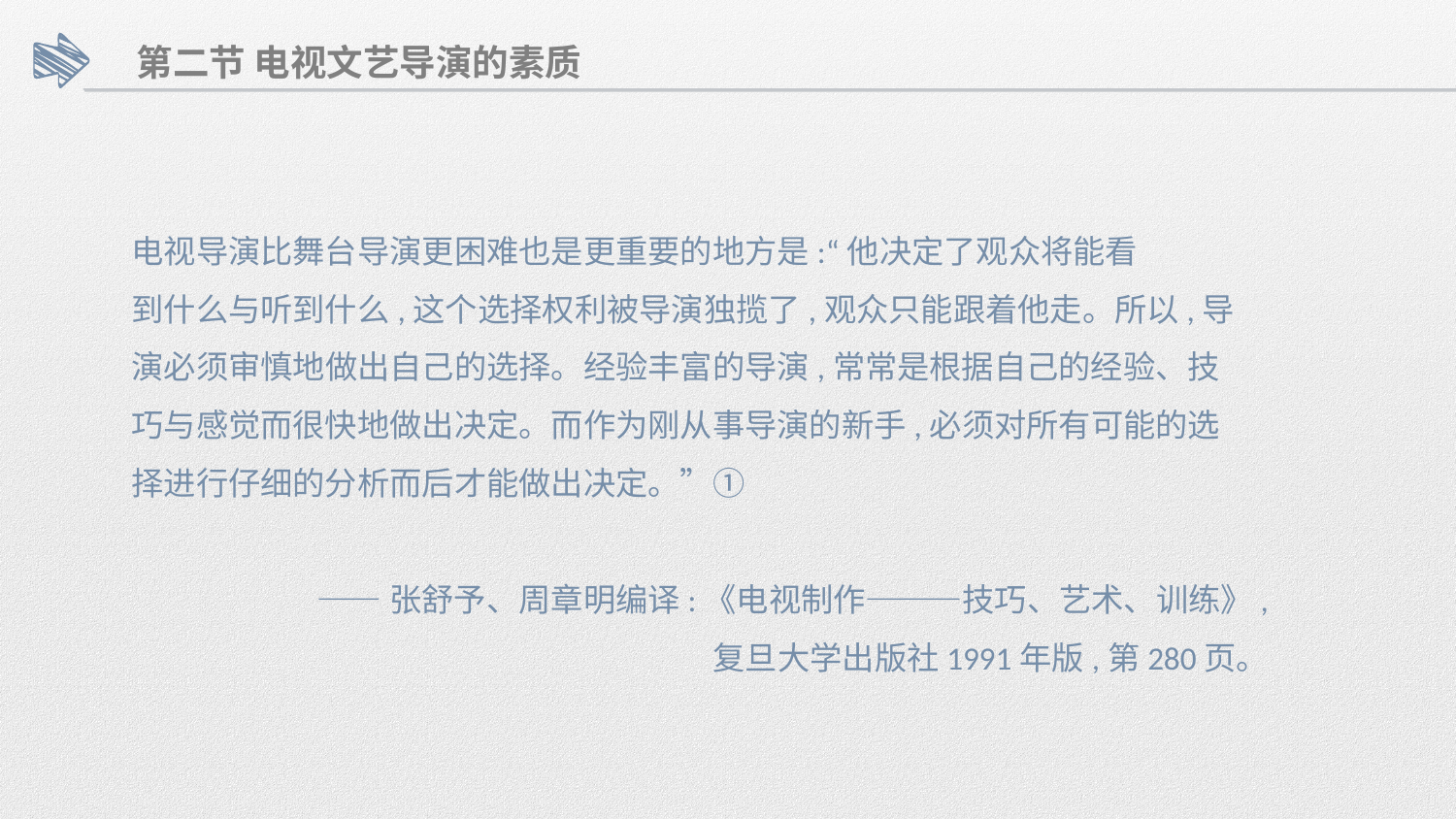

第二节 电视文艺导演的素质
电视导演比舞台导演更困难也是更重要的地方是:“他决定了观众将能看
到什么与听到什么,这个选择权利被导演独揽了,观众只能跟着他走。所以,导
演必须审慎地做出自己的选择。经验丰富的导演,常常是根据自己的经验、技
巧与感觉而很快地做出决定。而作为刚从事导演的新手,必须对所有可能的选
择进行仔细的分析而后才能做出决定。”①

——张舒予、周章明编译:《电视制作———技巧、艺术、训练》,
复旦大学出版社1991年版,第280页。